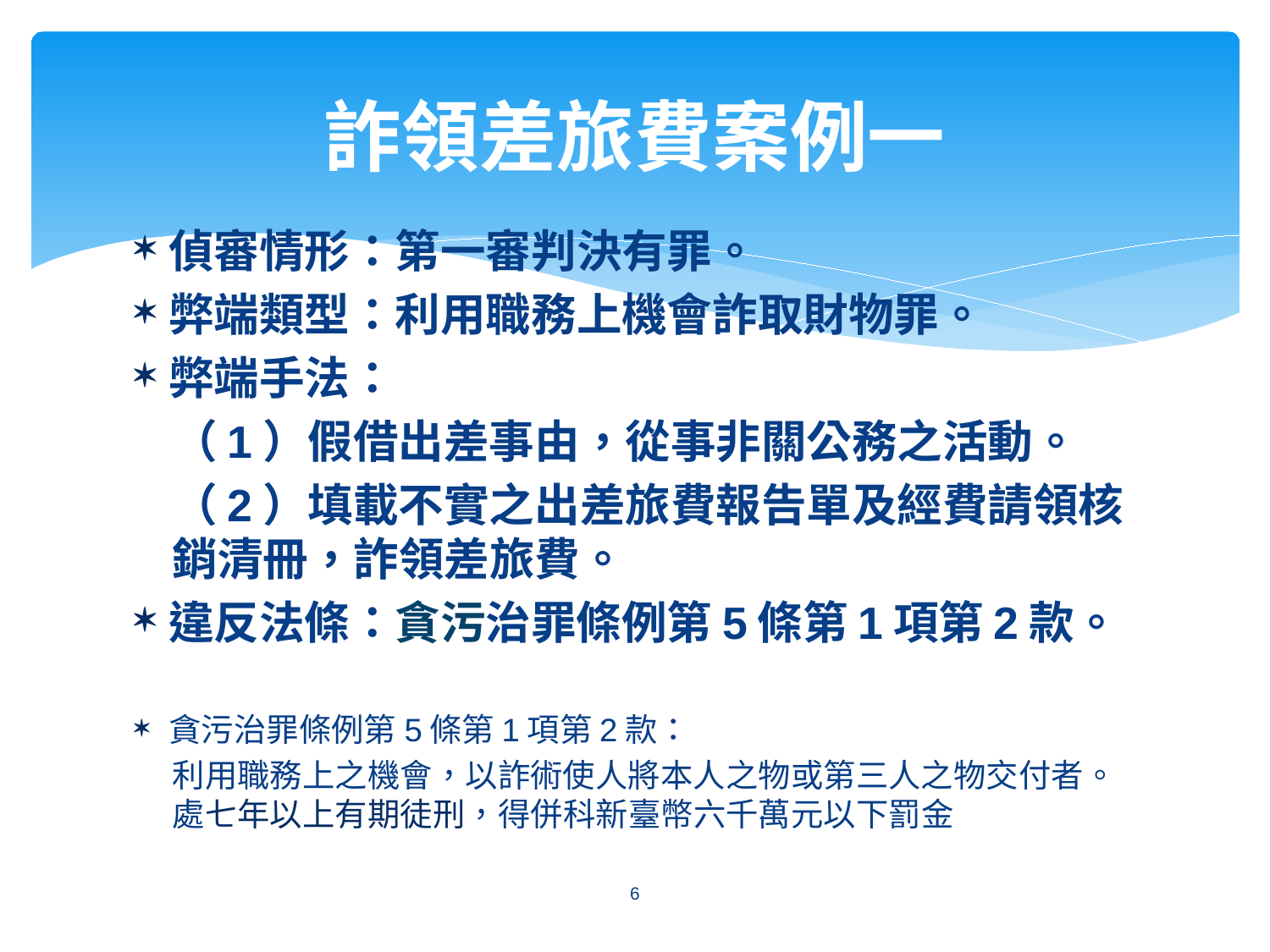

# 詐領差旅費案例一
偵審情形：第一審判決有罪。
弊端類型：利用職務上機會詐取財物罪。
弊端手法：
（1）假借出差事由，從事非關公務之活動。
（2）填載不實之出差旅費報告單及經費請領核銷清冊，詐領差旅費。
違反法條：貪污治罪條例第5條第1項第2款。

貪污治罪條例第5條第1項第2款：
利用職務上之機會，以詐術使人將本人之物或第三人之物交付者。處七年以上有期徒刑，得併科新臺幣六千萬元以下罰金

6